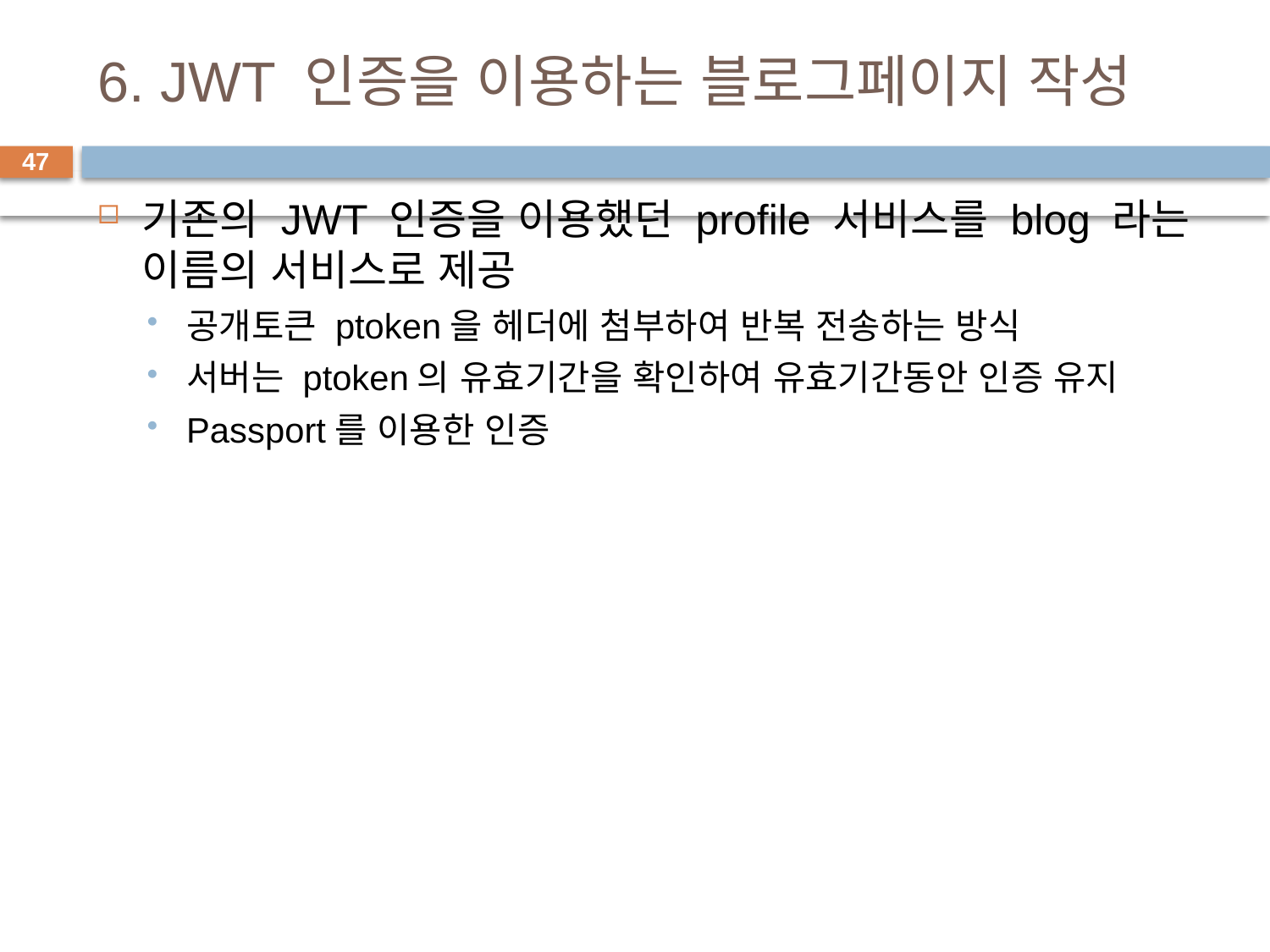

# 6. JWT 인증을 이용하는 블로그페이지 작성
47
기존의 JWT 인증을 이용했던 profile 서비스를 blog 라는 이름의 서비스로 제공
공개토큰 ptoken을 헤더에 첨부하여 반복 전송하는 방식
서버는 ptoken의 유효기간을 확인하여 유효기간동안 인증 유지
Passport를 이용한 인증